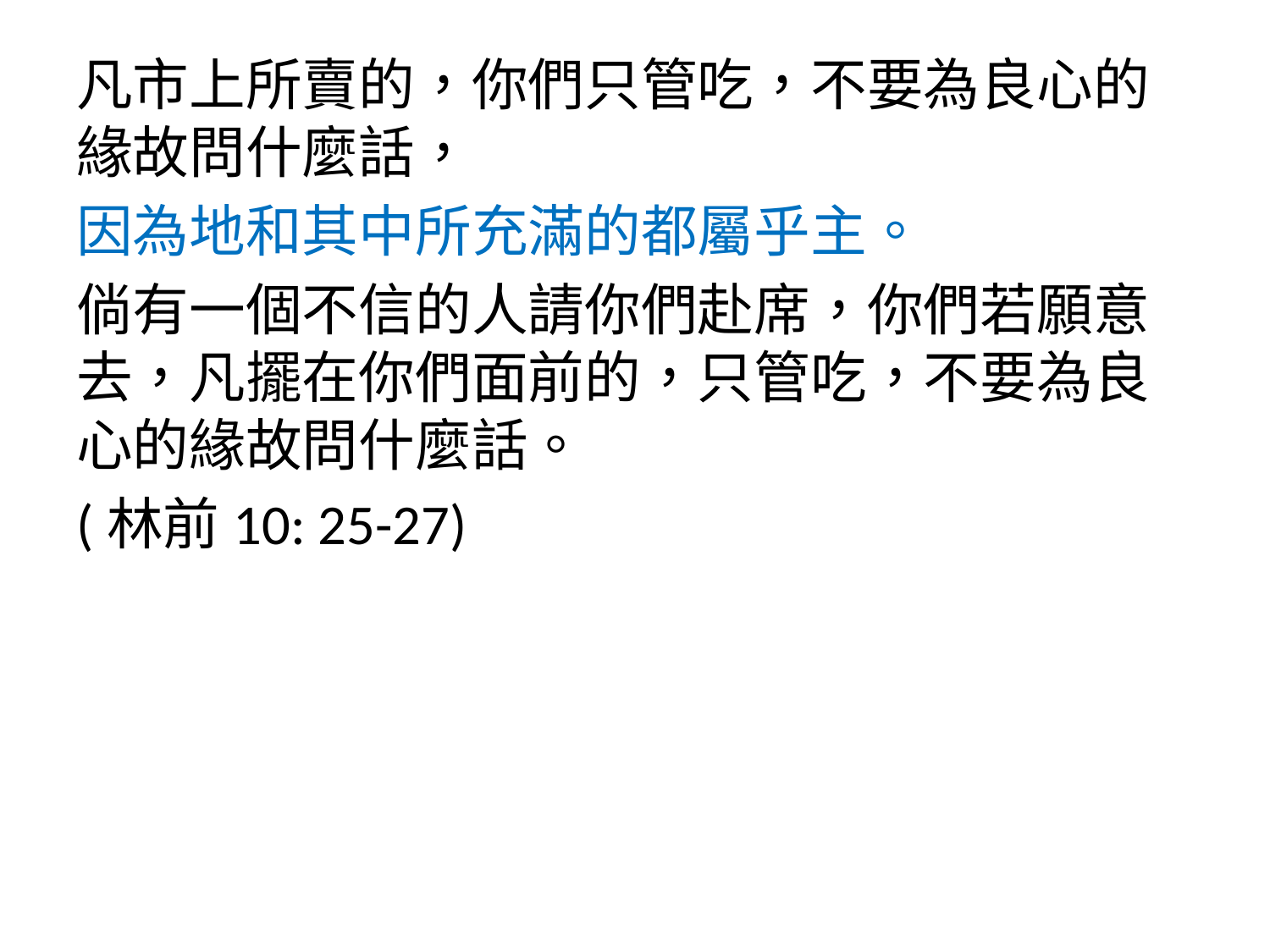

凡市上所賣的，你們只管吃，不要為良心的緣故問什麼話，
因為地和其中所充滿的都屬乎主。
倘有一個不信的人請你們赴席，你們若願意去，凡擺在你們面前的，只管吃，不要為良心的緣故問什麼話。
(林前10: 25-27)